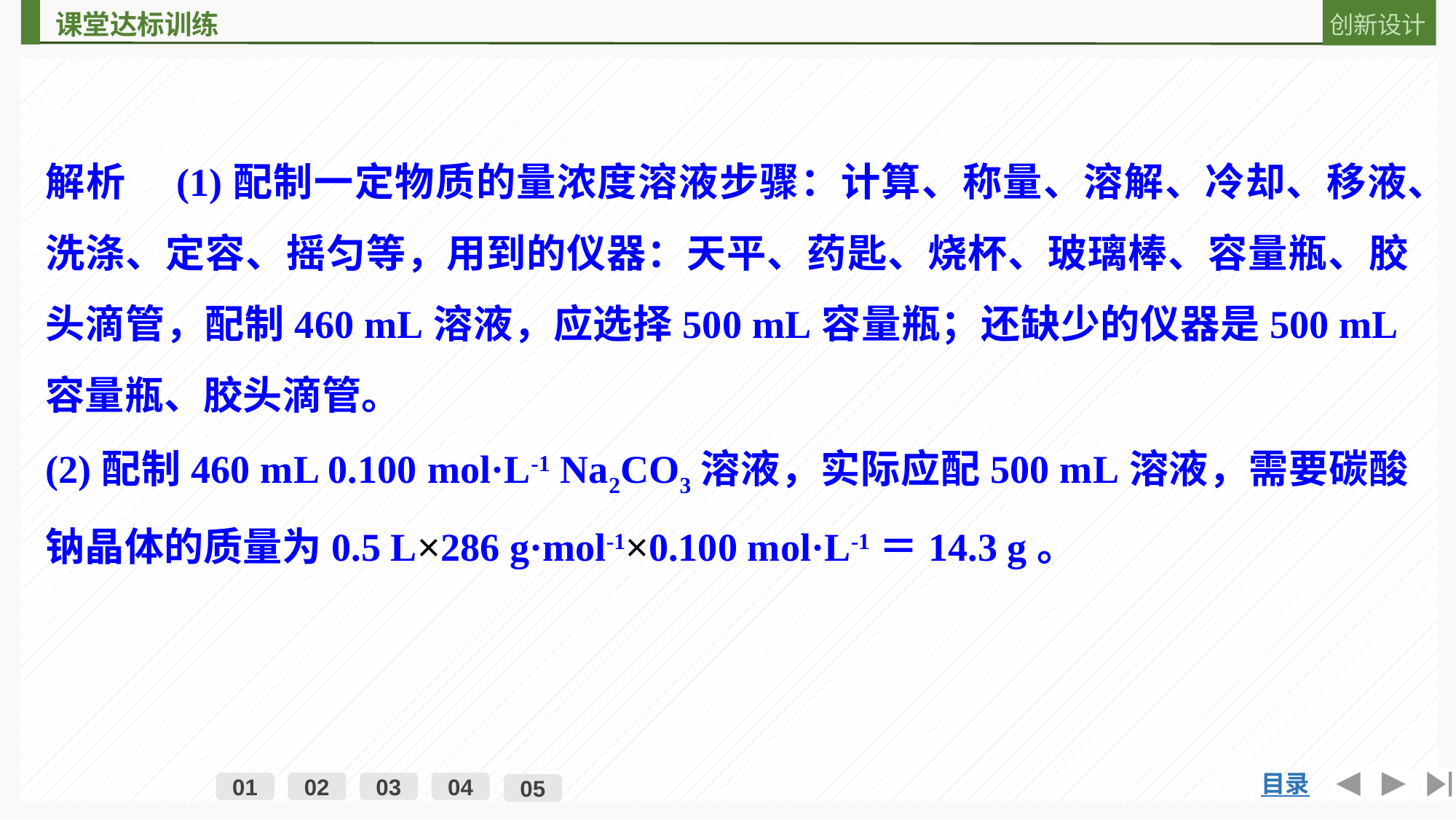

解析　(1)配制一定物质的量浓度溶液步骤：计算、称量、溶解、冷却、移液、洗涤、定容、摇匀等，用到的仪器：天平、药匙、烧杯、玻璃棒、容量瓶、胶头滴管，配制460 mL溶液，应选择500 mL容量瓶；还缺少的仪器是500 mL容量瓶、胶头滴管。
(2)配制460 mL 0.100 mol·L-1 Na2CO3溶液，实际应配500 mL溶液，需要碳酸钠晶体的质量为0.5 L×286 g·mol-1×0.100 mol·L-1＝14.3 g。